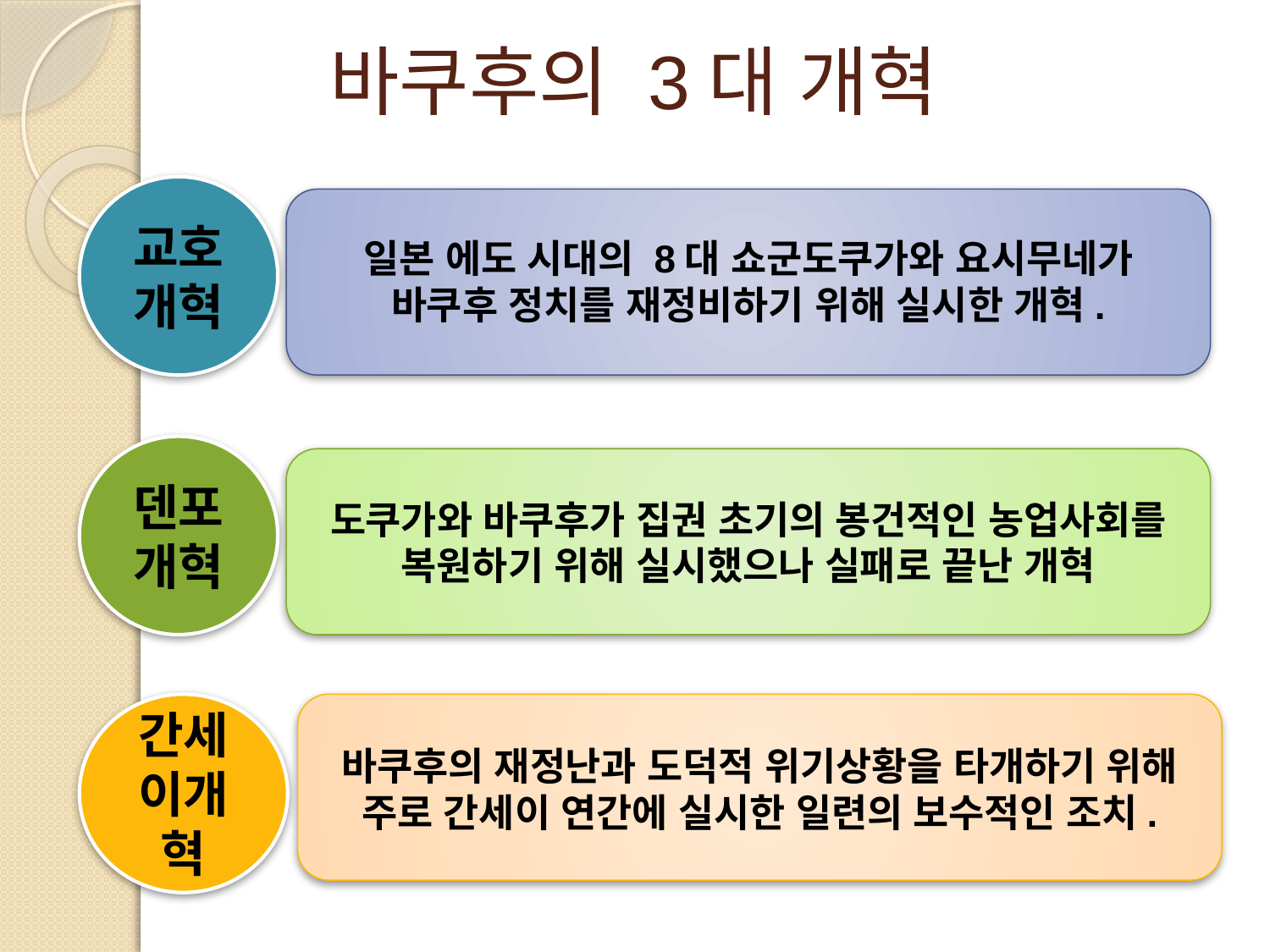

# 바쿠후의 3대 개혁
교호개혁

일본 에도 시대의 8대 쇼군도쿠가와 요시무네가 바쿠후 정치를 재정비하기 위해 실시한 개혁.

덴포개혁

도쿠가와 바쿠후가 집권 초기의 봉건적인 농업사회를 복원하기 위해 실시했으나 실패로 끝난 개혁

간세이개혁

바쿠후의 재정난과 도덕적 위기상황을 타개하기 위해 주로 간세이 연간에 실시한 일련의 보수적인 조치.